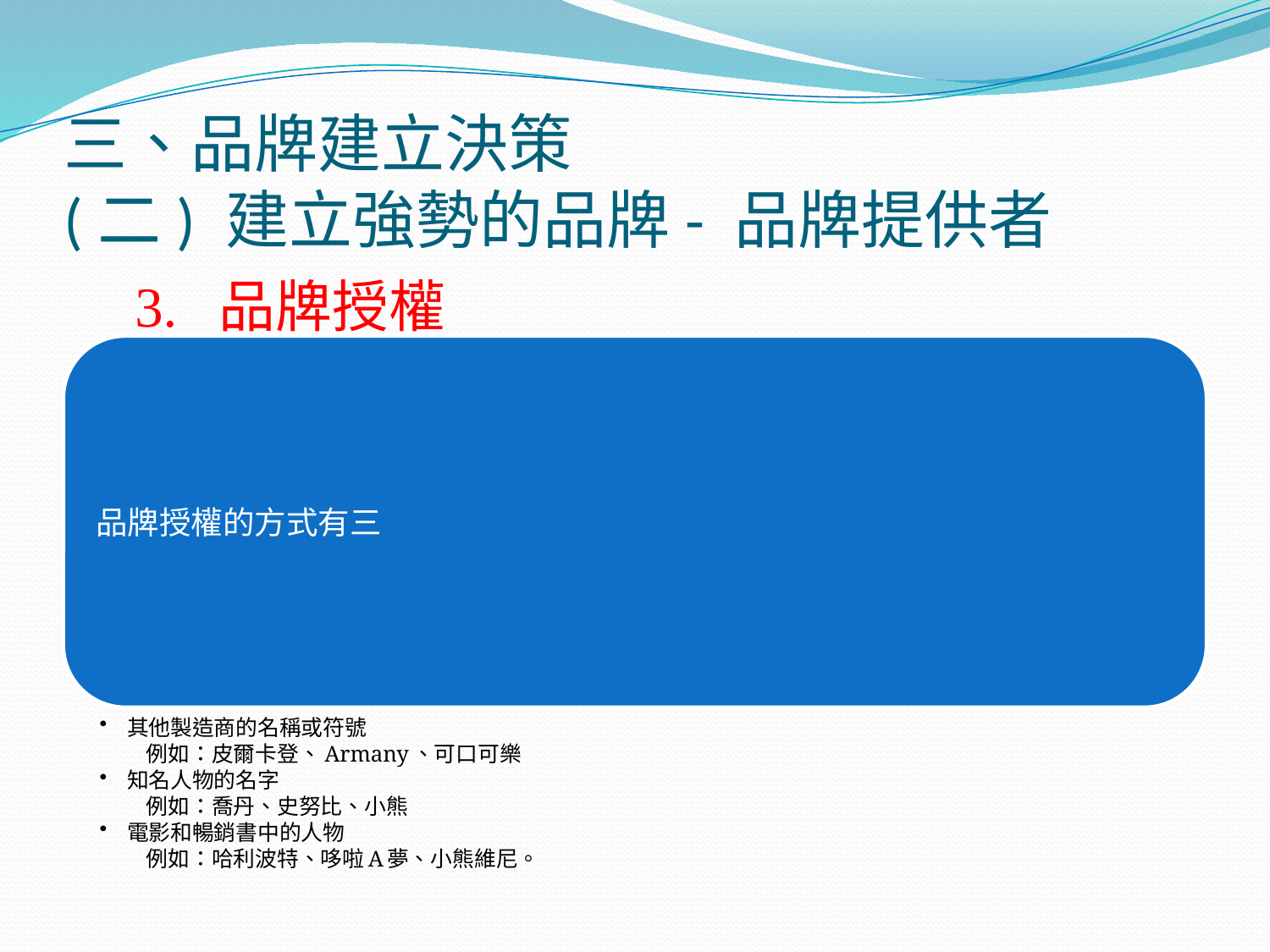

# 三、品牌建立決策 (二) 建立強勢的品牌- 品牌提供者
3.  品牌授權
品牌授權的方式有三
其他製造商的名稱或符號
    例如：皮爾卡登、Armany、可口可樂
知名人物的名字
    例如：喬丹、史努比、小熊
電影和暢銷書中的人物
    例如：哈利波特、哆啦A夢、小熊維尼。